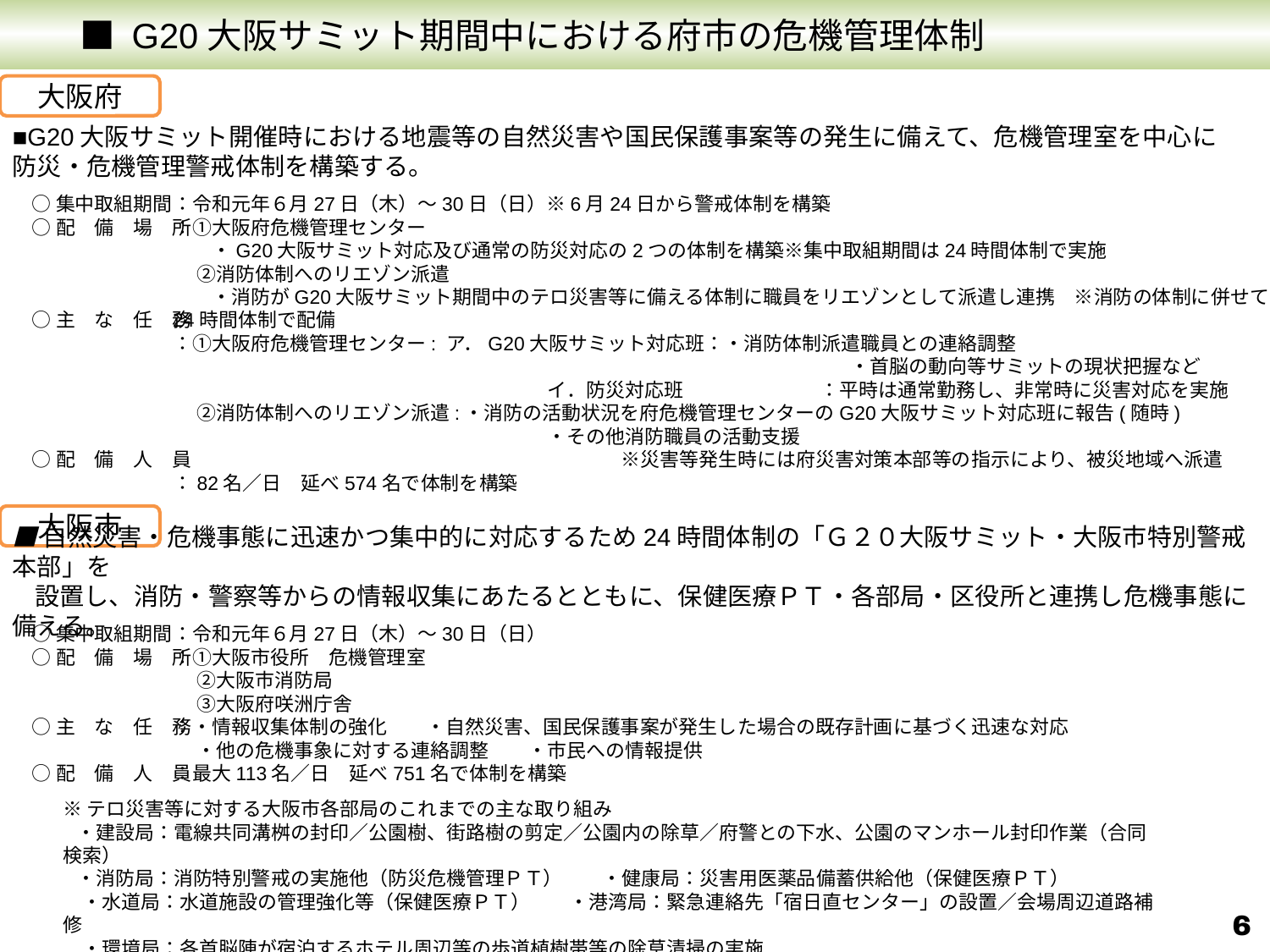

■ G20大阪サミット期間中における府市の危機管理体制
大阪府
■G20大阪サミット開催時における地震等の自然災害や国民保護事案等の発生に備えて、危機管理室を中心に
防災・危機管理警戒体制を構築する。
○集中取組期間
○配　備　場　所

○主　な　任　務

○配　備　人　員
：令和元年６月27日（木）～30日（日）※6月24日から警戒体制を構築
：①大阪府危機管理センター
　　・G20大阪サミット対応及び通常の防災対応の2つの体制を構築※集中取組期間は24時間体制で実施
　 ②消防体制へのリエゾン派遣
　　・消防がG20大阪サミット期間中のテロ災害等に備える体制に職員をリエゾンとして派遣し連携　※消防の体制に併せて24時間体制で配備
：①大阪府危機管理センター: ア．G20大阪サミット対応班：・消防体制派遣職員との連絡調整
　　　　　　　　　　　　　　　　　　　　　　　　　　　　　　　　             ・首脳の動向等サミットの現状把握など
　　　　　　　　　　　　　　　　　　　 イ．防災対応班　　　　　　　：平時は通常勤務し、非常時に災害対応を実施
　 ②消防体制へのリエゾン派遣:・消防の活動状況を府危機管理センターのG20大阪サミット対応班に報告(随時)
　　　　　　　　　　　　　　　　　　　 ・その他消防職員の活動支援
　　　　　　　　　　　　　　　　　　　　　　　※災害等発生時には府災害対策本部等の指示により、被災地域へ派遣
：82名／日　延べ574名で体制を構築
大阪市
■自然災害・危機事態に迅速かつ集中的に対応するため24時間体制の「Ｇ２０大阪サミット・大阪市特別警戒本部」を
   設置し、消防・警察等からの情報収集にあたるとともに、保健医療ＰＴ・各部局・区役所と連携し危機事態に備える。
○集中取組期間
○配　備　場　所

○主　な　任　務

○配　備　人　員
：令和元年６月27日（木）～30日（日）
：①大阪市役所　危機管理室
　 ②大阪市消防局
　 ➂大阪府咲洲庁舎
：・情報収集体制の強化　　・自然災害、国民保護事案が発生した場合の既存計画に基づく迅速な対応
　 ・他の危機事象に対する連絡調整　　・市民への情報提供
：最大113名／日　延べ751名で体制を構築

※テロ災害等に対する大阪市各部局のこれまでの主な取り組み
  ・建設局：電線共同溝桝の封印／公園樹、街路樹の剪定／公園内の除草／府警との下水、公園のマンホール封印作業（合同検索）
  ・消防局：消防特別警戒の実施他（防災危機管理ＰＴ）　　・健康局：災害用医薬品備蓄供給他（保健医療ＰＴ）
　・水道局：水道施設の管理強化等（保健医療ＰＴ）　　・港湾局：緊急連絡先「宿日直センター」の設置／会場周辺道路補修
　・環境局：各首脳陣が宿泊するホテル周辺等の歩道植樹帯等の除草清掃の実施
　・各局室区役所等：危機管理マニュアルの確認／施設不審物等の確認監視／施錠確認の徹底／休日夜間の緊急連絡先の再確認
6